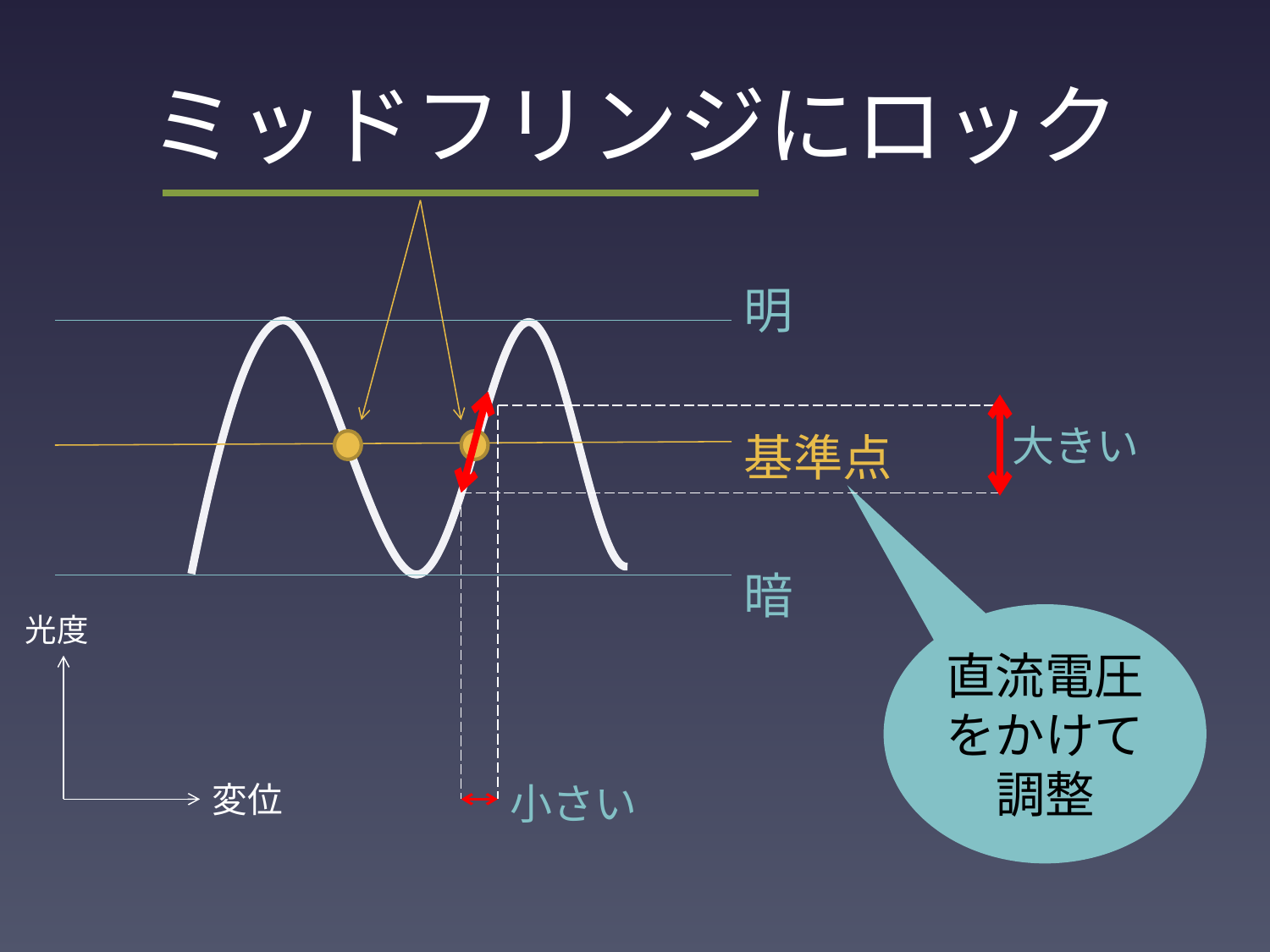

# ミッドフリンジにロック
明

大きい
基準点

暗
光度
直流電圧をかけて調整
変位
小さい